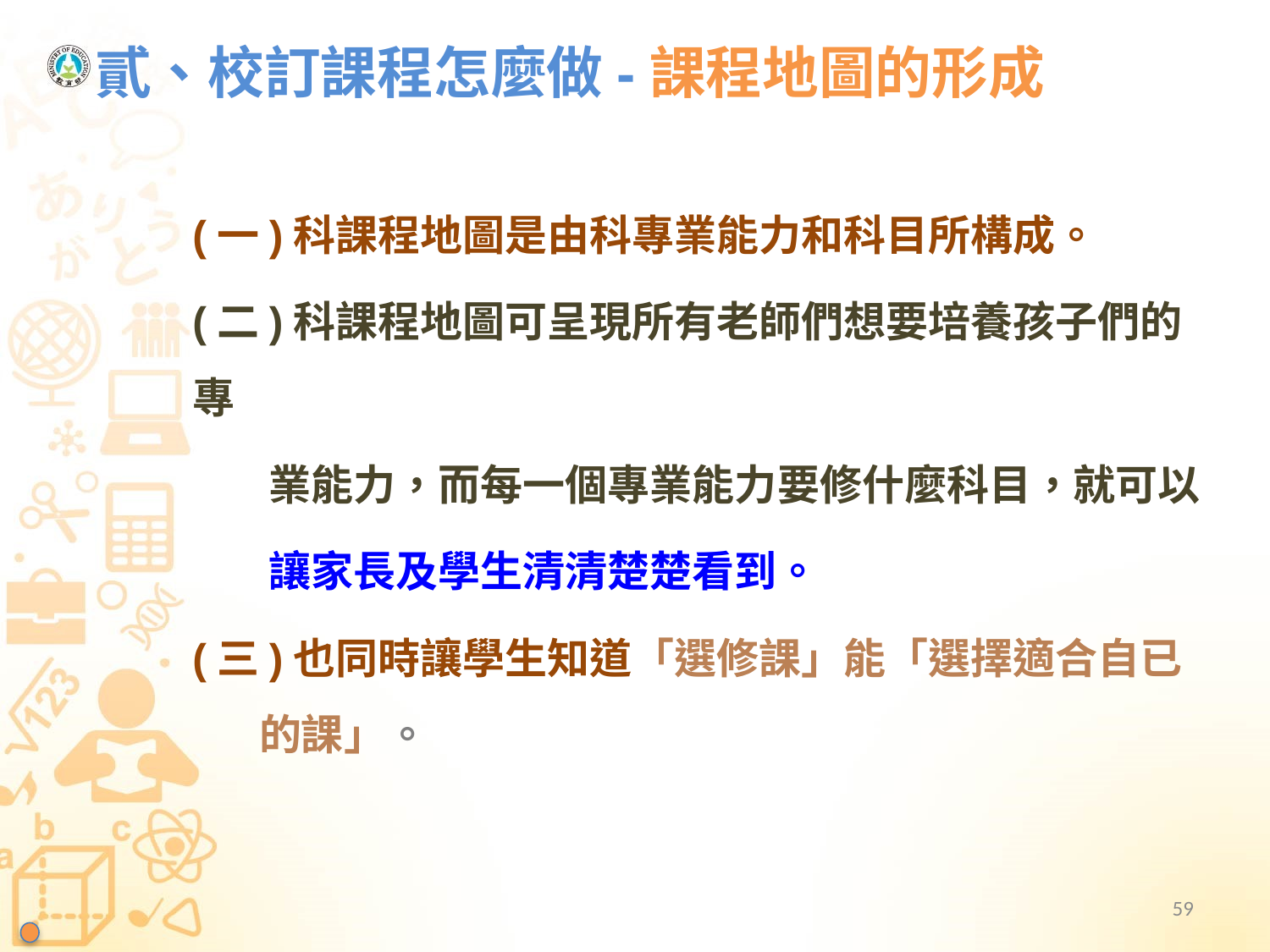

貳、校訂課程怎麼做-課程地圖的形成
(一)科課程地圖是由科專業能力和科目所構成。
(二)科課程地圖可呈現所有老師們想要培養孩子們的專
       業能力，而每一個專業能力要修什麼科目，就可以
       讓家長及學生清清楚楚看到。
(三)也同時讓學生知道「選修課」能「選擇適合自已
       的課」。

59